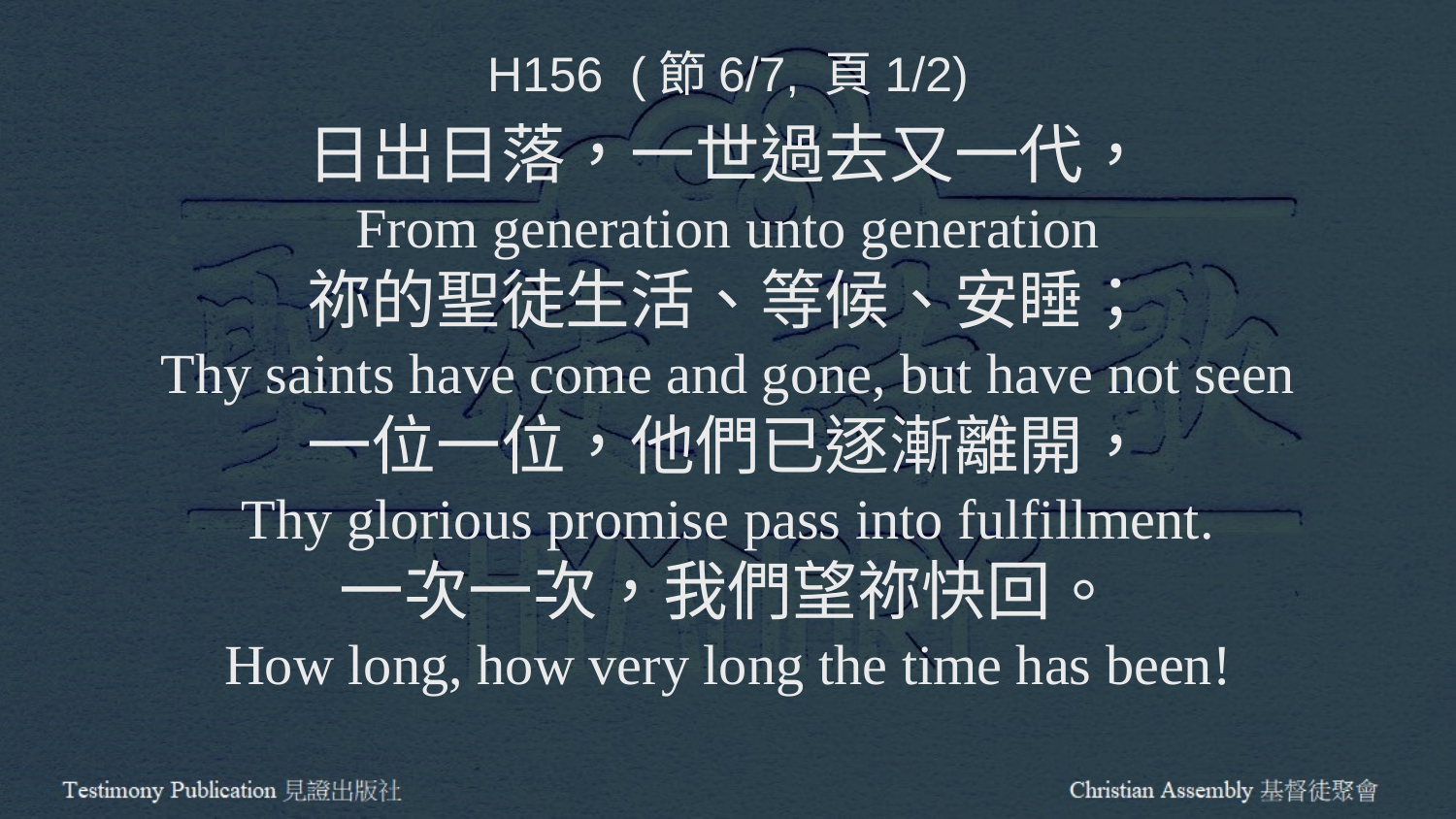

H156  (節6/7, 頁1/2)
日出日落，一世過去又一代，
From generation unto generation
祢的聖徒生活、等候、安睡；
Thy saints have come and gone, but have not seen
一位一位，他們已逐漸離開，
Thy glorious promise pass into fulfillment.
一次一次，我們望祢快回。
How long, how very long the time has been!